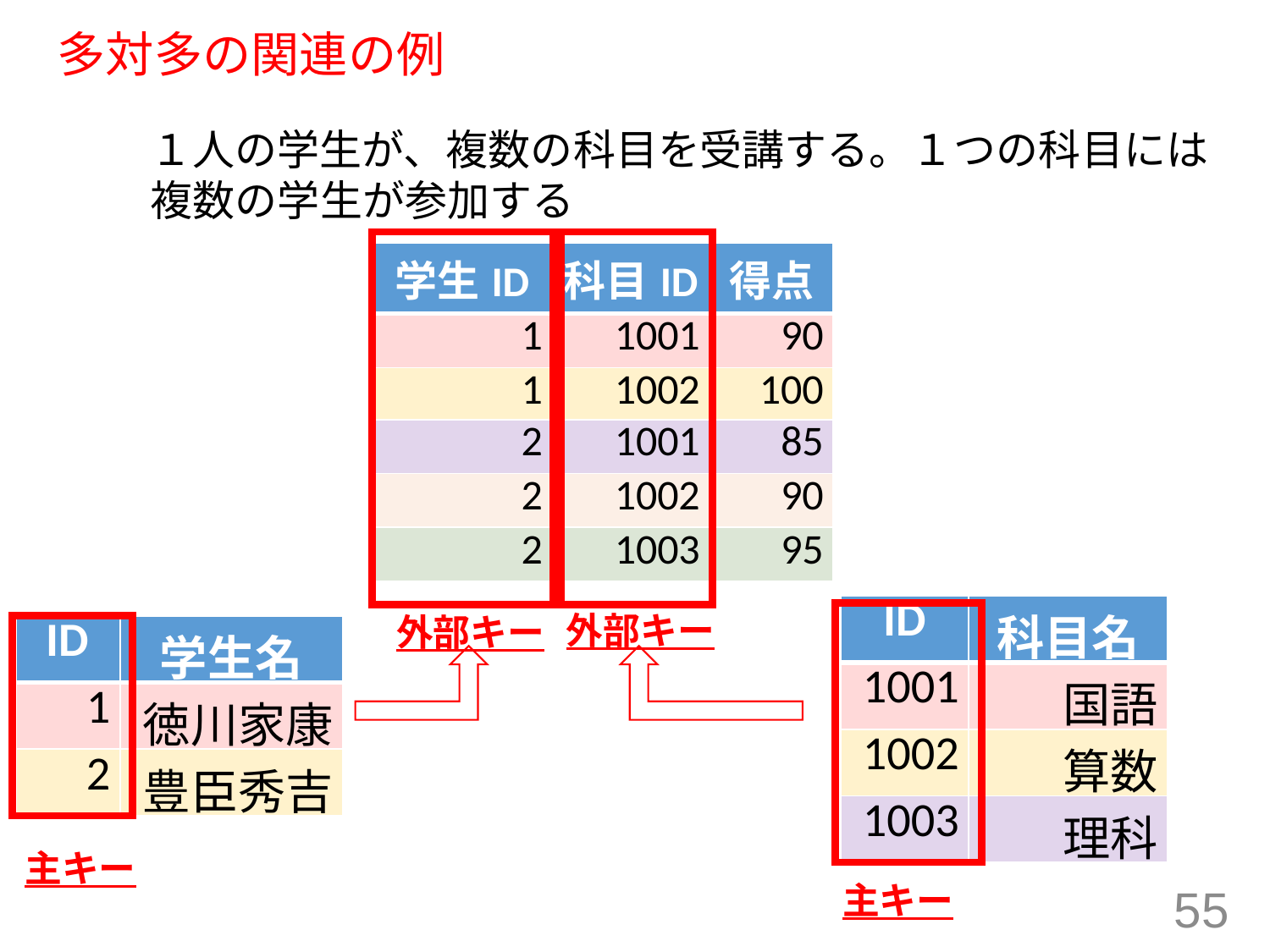

# 多対多の関連の例
１人の学生が、複数の科目を受講する。１つの科目には
複数の学生が参加する

| 学生ID | 科目ID | 得点 |
| --- | --- | --- |
| 1 | 1001 | 90 |
| 1 | 1002 | 100 |
| 2 | 1001 | 85 |
| 2 | 1002 | 90 |
| 2 | 1003 | 95 |
| ID | 科目名 |
| --- | --- |
| 1001 | 国語 |
| 1002 | 算数 |
| 1003 | 理科 |
外部キー

外部キー

| ID | 学生名 |
| --- | --- |
| 1 | 徳川家康 |
| 2 | 豊臣秀吉 |

主キー
主キー
55